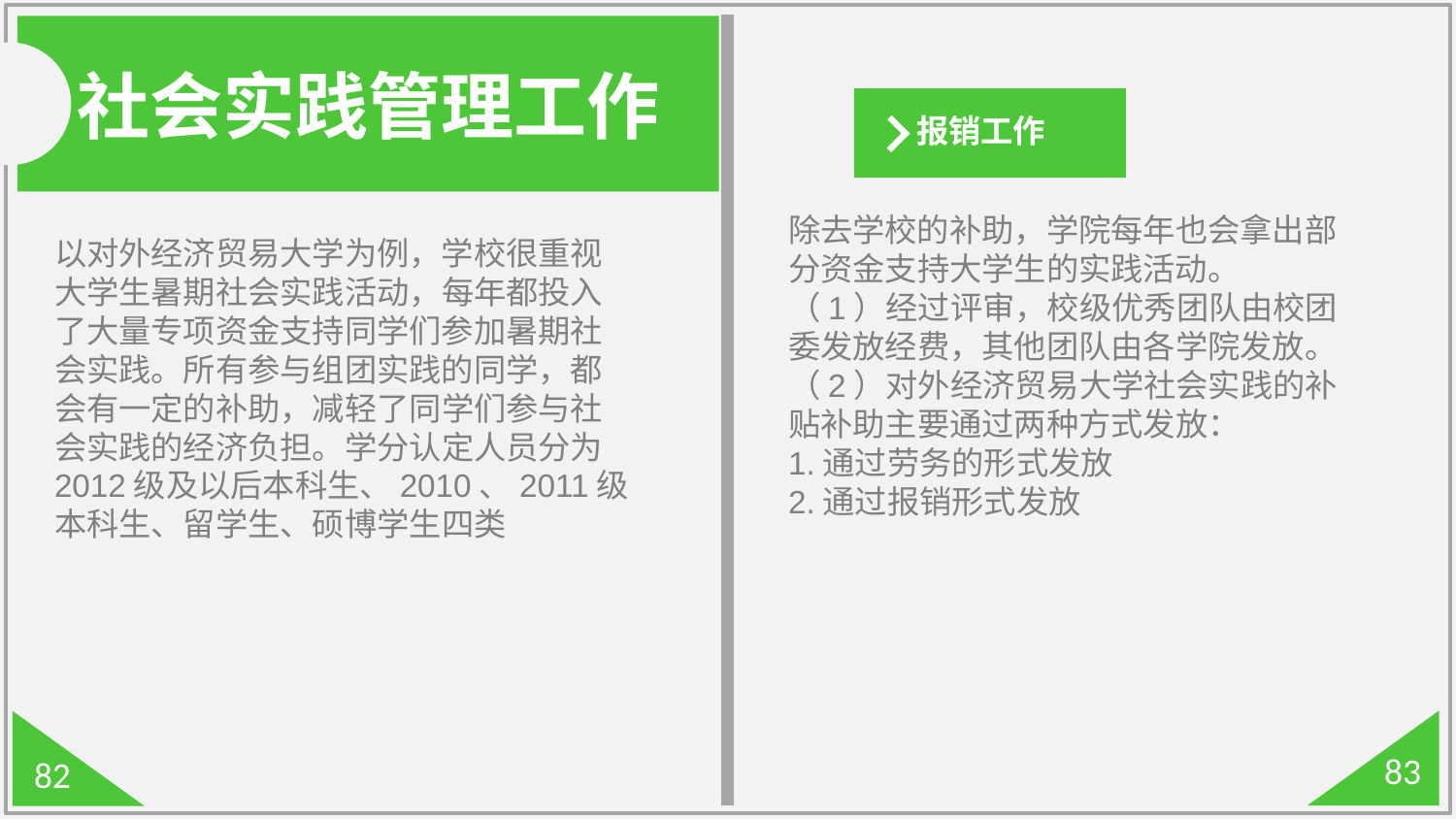

社会实践管理工作

报销工作

除去学校的补助，学院每年也会拿出部分资金支持大学生的实践活动。
（1）经过评审，校级优秀团队由校团委发放经费，其他团队由各学院发放。
（2）对外经济贸易大学社会实践的补贴补助主要通过两种方式发放：
1.通过劳务的形式发放
2.通过报销形式发放

以对外经济贸易大学为例，学校很重视大学生暑期社会实践活动，每年都投入了大量专项资金支持同学们参加暑期社会实践。所有参与组团实践的同学，都会有一定的补助，减轻了同学们参与社会实践的经济负担。学分认定人员分为2012级及以后本科生、2010、2011级本科生、留学生、硕博学生四类

83
82